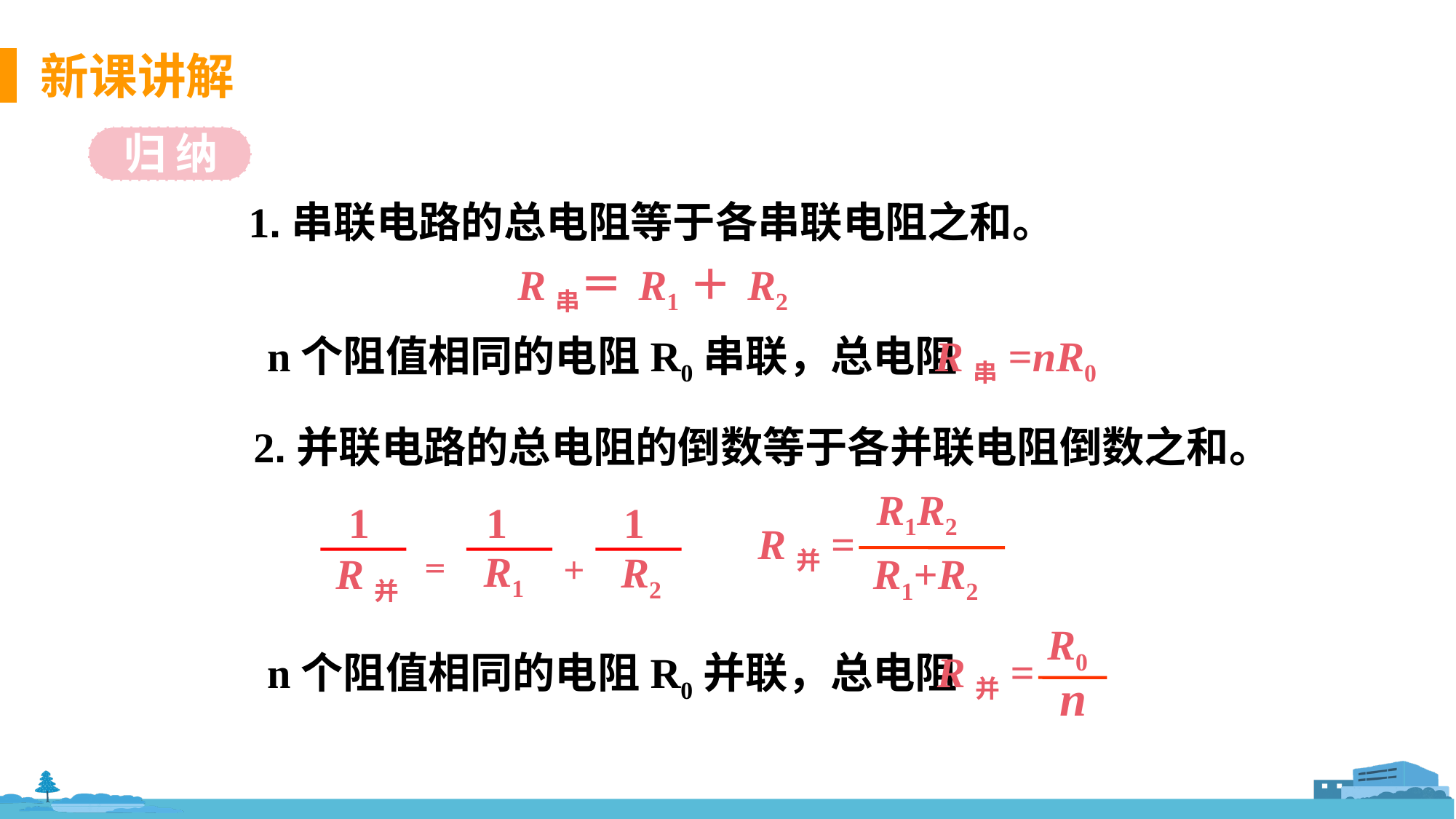

归 纳

1.串联电路的总电阻等于各串联电阻之和。
R串＝ R1＋ R2
R串=nR0
n个阻值相同的电阻R0串联，总电阻
2.并联电路的总电阻的倒数等于各并联电阻倒数之和。
R1R2
R并=
R1+R2

1
1
1
＝
＋
R1
R2
R并

R0
R并=
n

n个阻值相同的电阻R0并联，总电阻